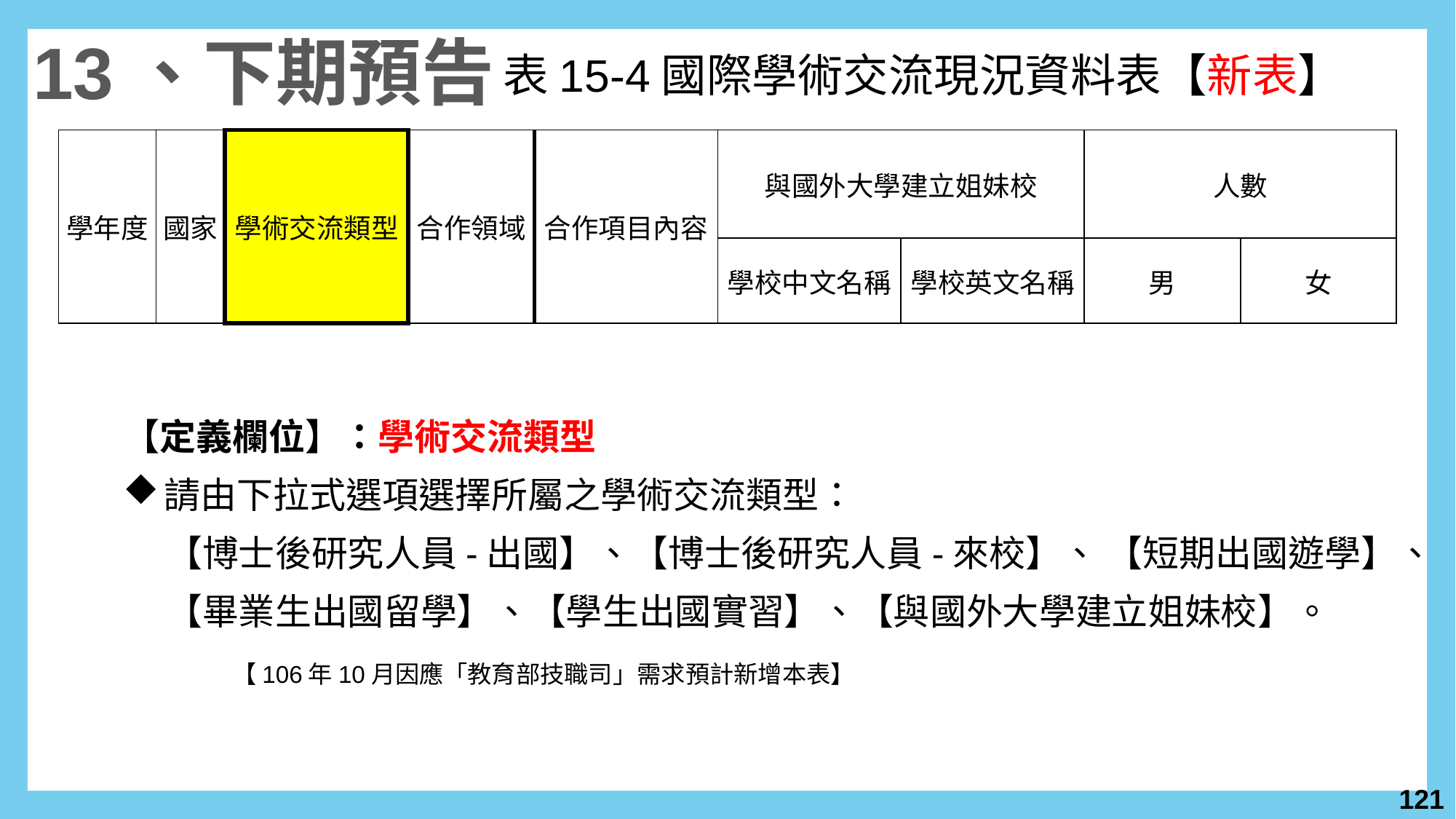

13、下期預告
表15-4國際學術交流現況資料表【新表】

| 學年度 | 國家 | 學術交流類型 | 合作領域 | 合作項目內容 | 與國外大學建立姐妹校 |  | 人數 |  |
| --- | --- | --- | --- | --- | --- | --- | --- | --- |
|  |  |  |  |  | 學校中文名稱 | 學校英文名稱 | 男 | 女 |
【定義欄位】：學術交流類型
請由下拉式選項選擇所屬之學術交流類型：
【博士後研究人員-出國】、【博士後研究人員-來校】、 【短期出國遊學】、【畢業生出國留學】、【學生出國實習】、【與國外大學建立姐妹校】。
	【106年10月因應「教育部技職司」需求預計新增本表】
121